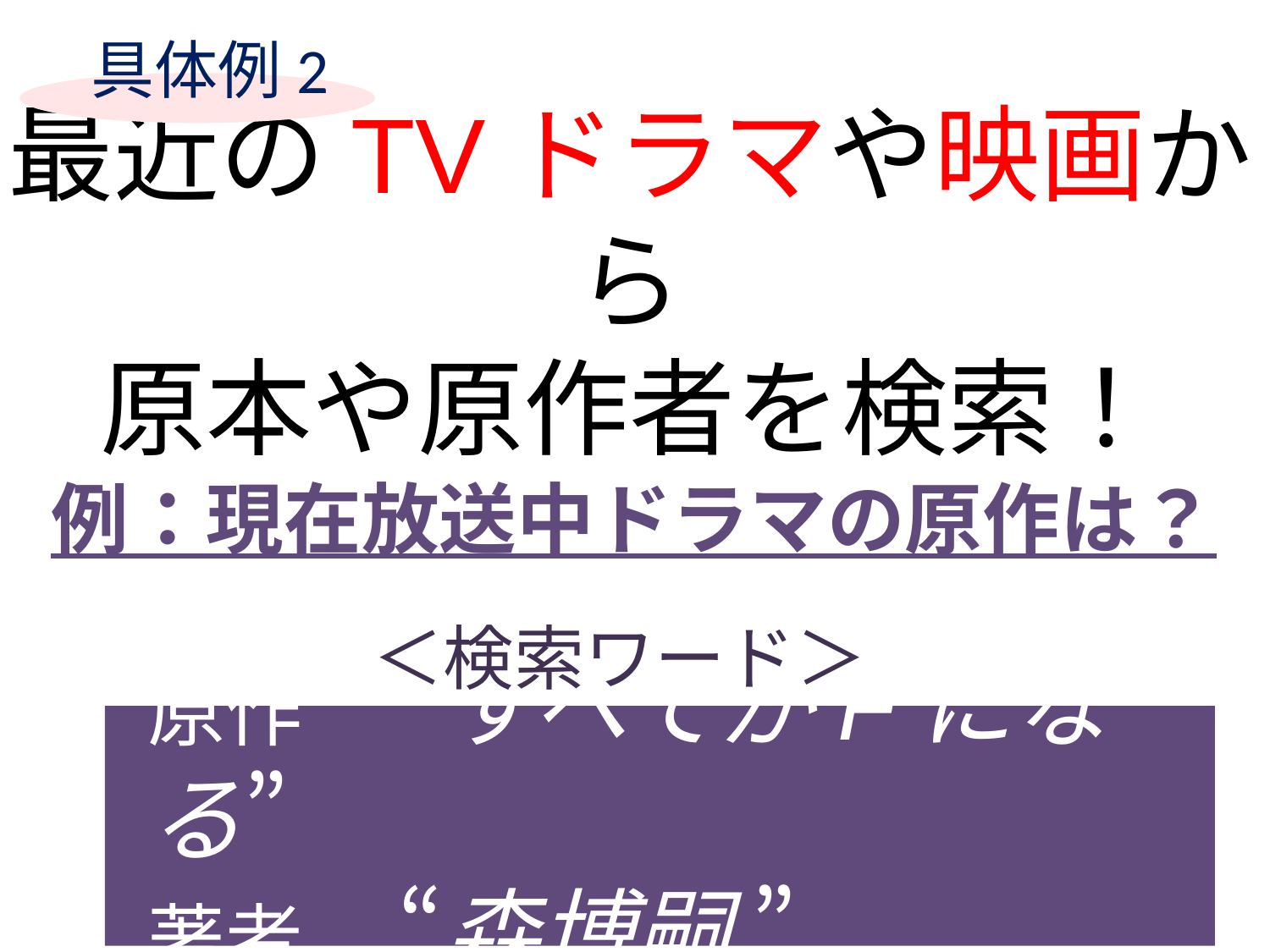

具体例2

最近のTVドラマや映画から
原本や原作者を検索！
例：現在放送中ドラマの原作は？
＜検索ワード＞
原作　“すべてがFになる”
著者　“森博嗣 ”